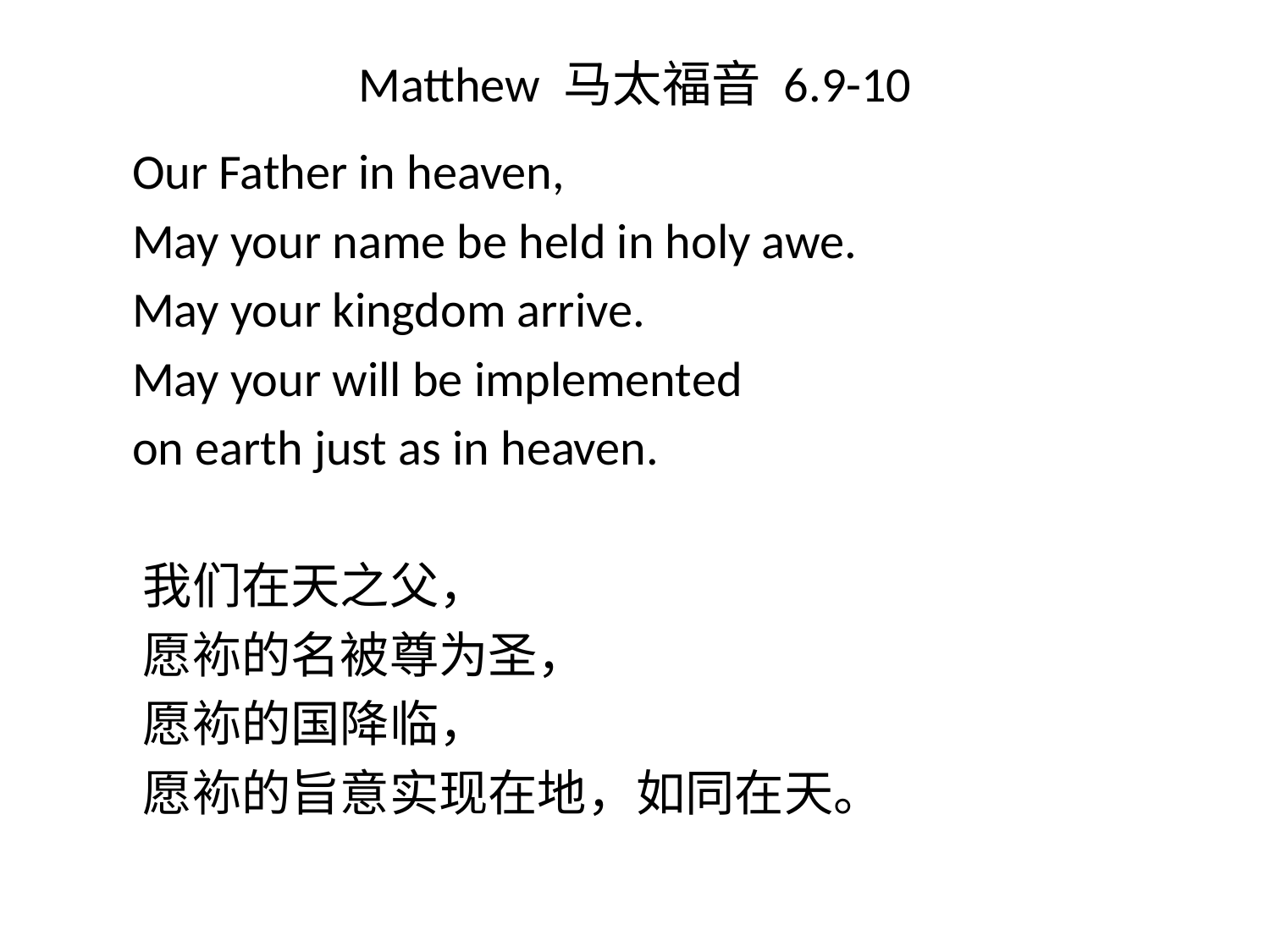

# Matthew 马太福音 6.9-10
     Our Father in heaven,
     May your name be held in holy awe.
     May your kingdom arrive.
     May your will be implemented
     on earth just as in heaven.

     我们在天之父，
     愿袮的名被尊为圣，
     愿袮的国降临，
     愿袮的旨意实现在地，如同在天。